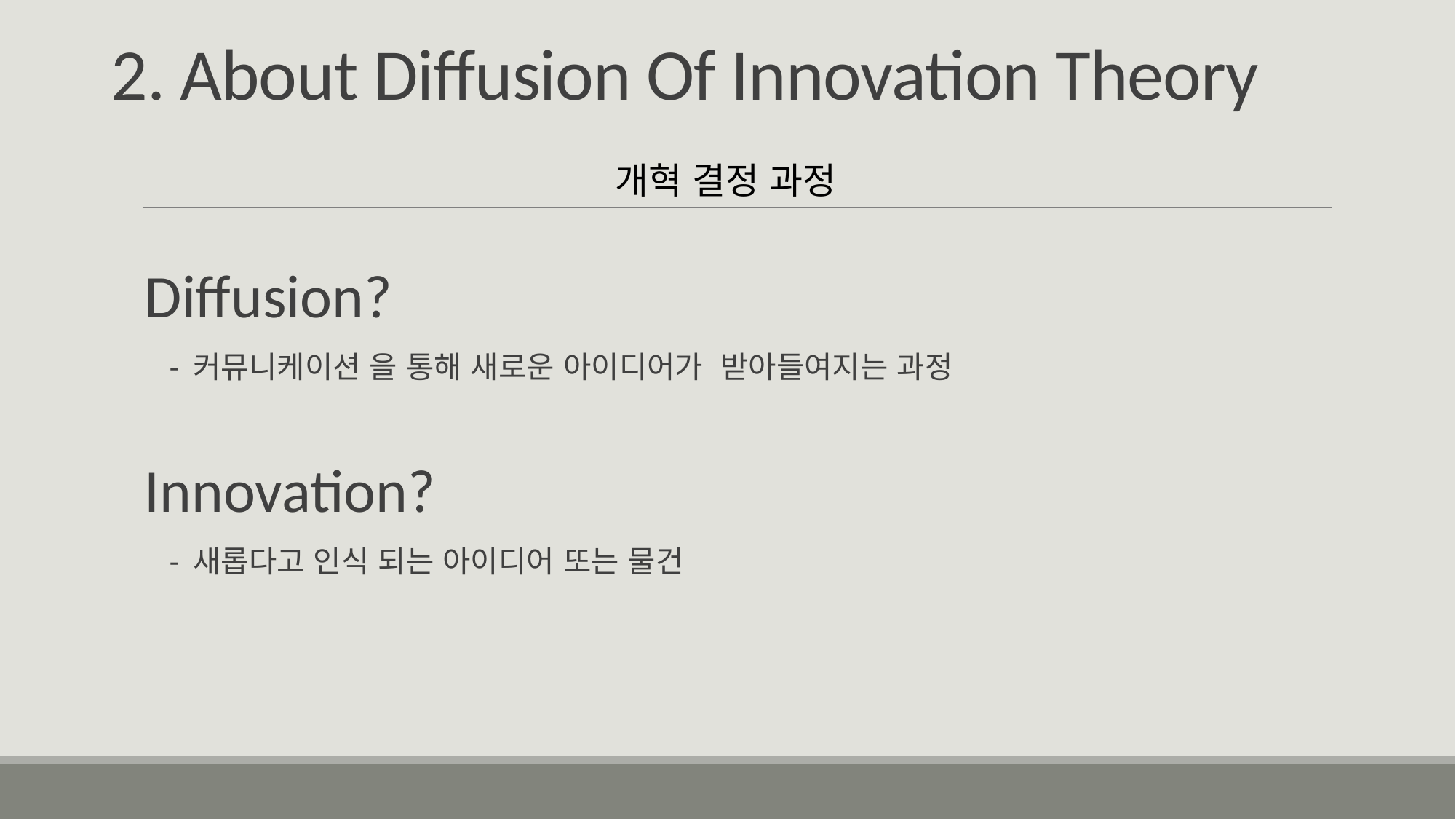

2. About Diffusion Of Innovation Theory
개혁 결정 과정

Diffusion?
 	    - 커뮤니케이션 을 통해 새로운 아이디어가  받아들여지는 과정

 Innovation?
 	    - 새롭다고 인식 되는 아이디어 또는 물건